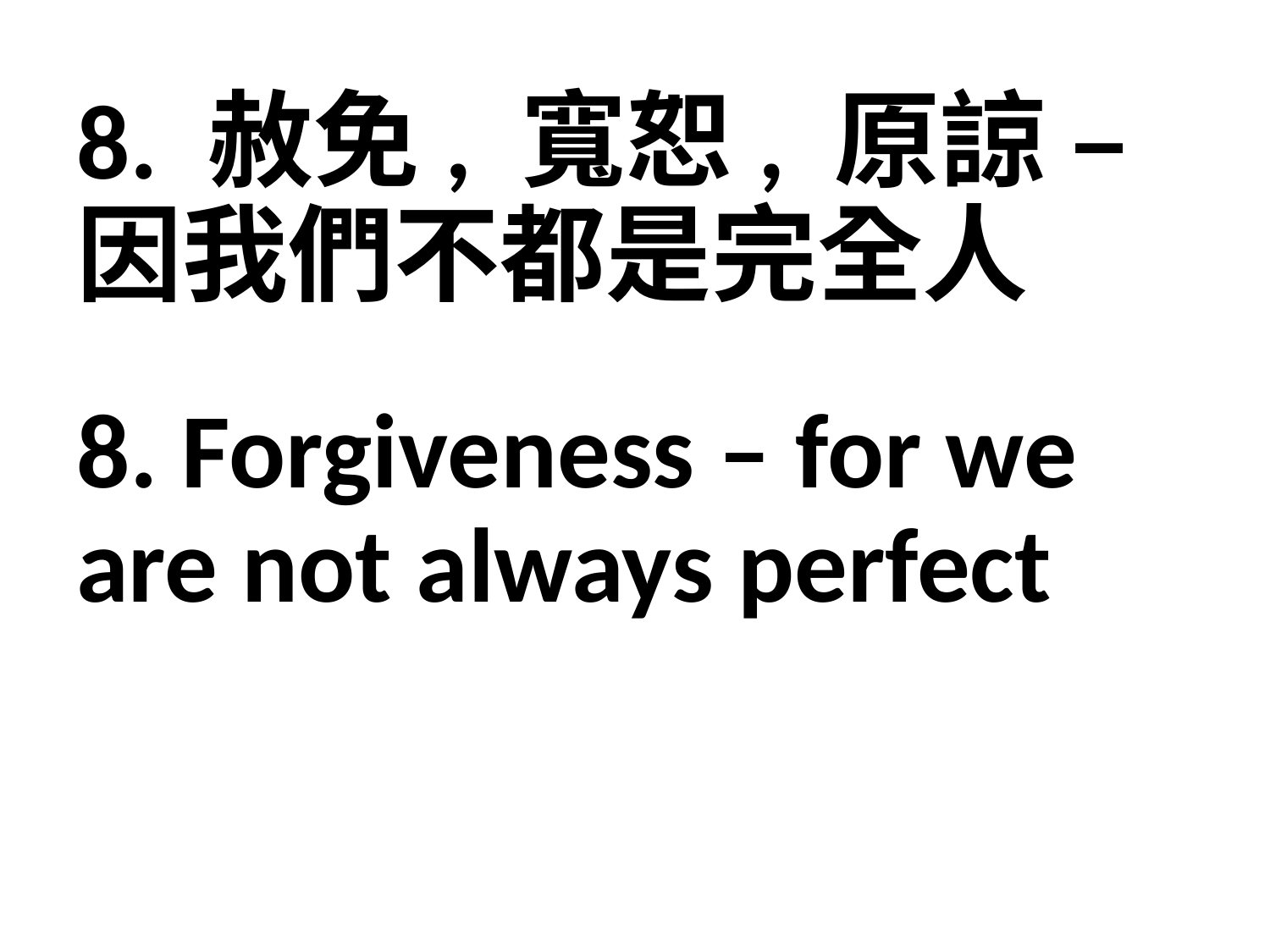

8. 赦免, 寬恕, 原諒 – 因我們不都是完全人

8. Forgiveness – for we are not always perfect